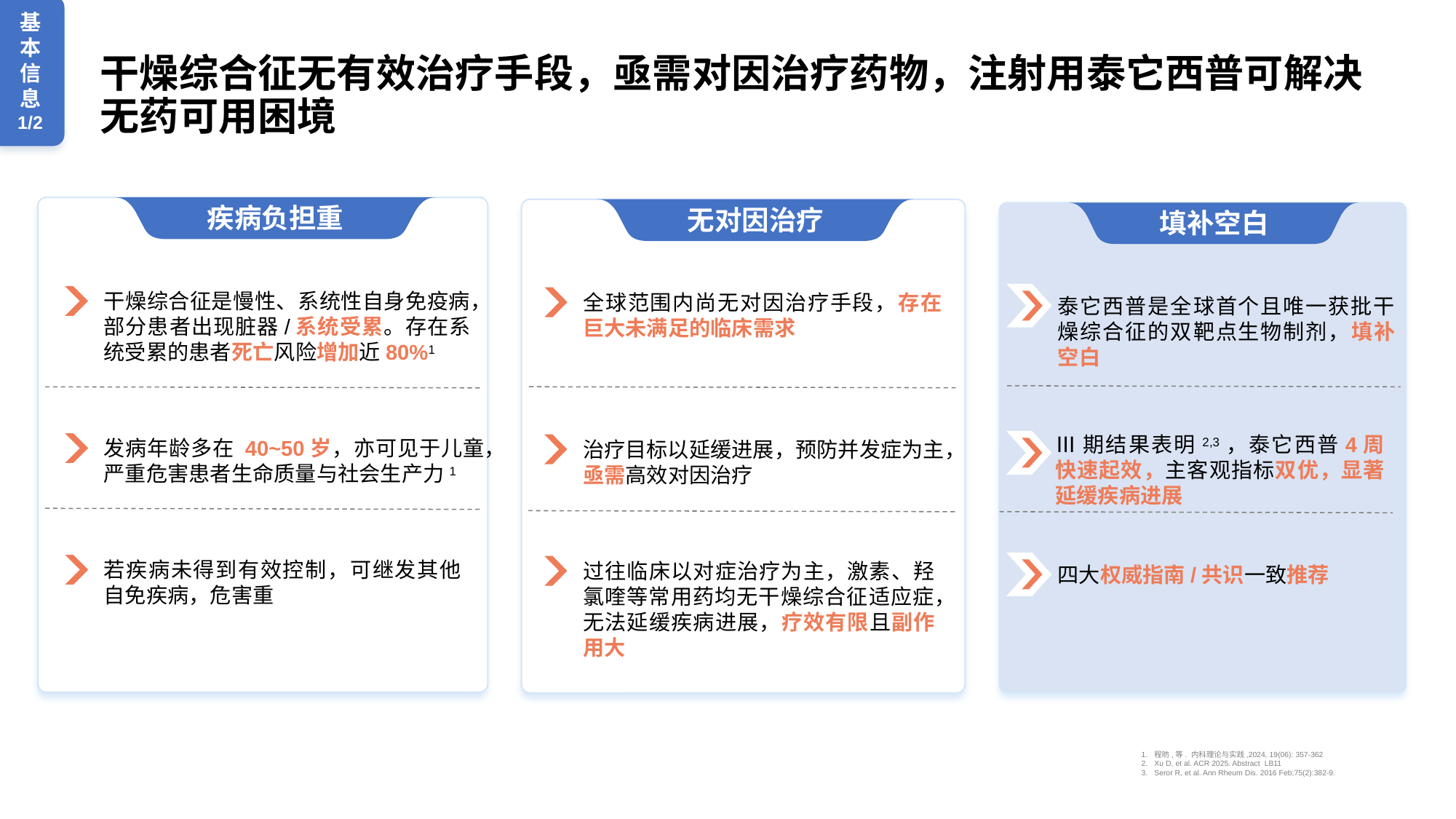

# 干燥综合征无有效治疗手段，亟需对因治疗药物，注射用泰它西普可解决无药可用困境
基本信息
1/2
疾病负担重

经国家药监部门批准上市的新通用名药品

无对因治疗

经国家药监部门批准上市的新通用名药品

填补空白

未满足需求高

干燥综合征是慢性、系统性自身免疫病，部分患者出现脏器/系统受累。存在系统受累的患者死亡风险增加近80%1

全球范围内尚无对因治疗手段，存在巨大未满足的临床需求

泰它西普是全球首个且唯一获批干燥综合征的双靶点生物制剂，填补空白

Ⅲ期结果表明2,3，泰它西普4周快速起效，主客观指标双优，显著延缓疾病进展

发病年龄多在 40~50岁，亦可见于儿童，严重危害患者生命质量与社会生产力1

治疗目标以延缓进展，预防并发症为主，亟需高效对因治疗

若疾病未得到有效控制，可继发其他自免疾病，危害重

过往临床以对症治疗为主，激素、羟氯喹等常用药均无干燥综合征适应症，无法延缓疾病进展，疗效有限且副作用大

四大权威指南/共识一致推荐
程昉,等. 内科理论与实践,2024, 19(06): 357-362
Xu D, et al. ACR 2025. Abstract  LB11
Seror R, et al. Ann Rheum Dis. 2016 Feb;75(2):382-9.